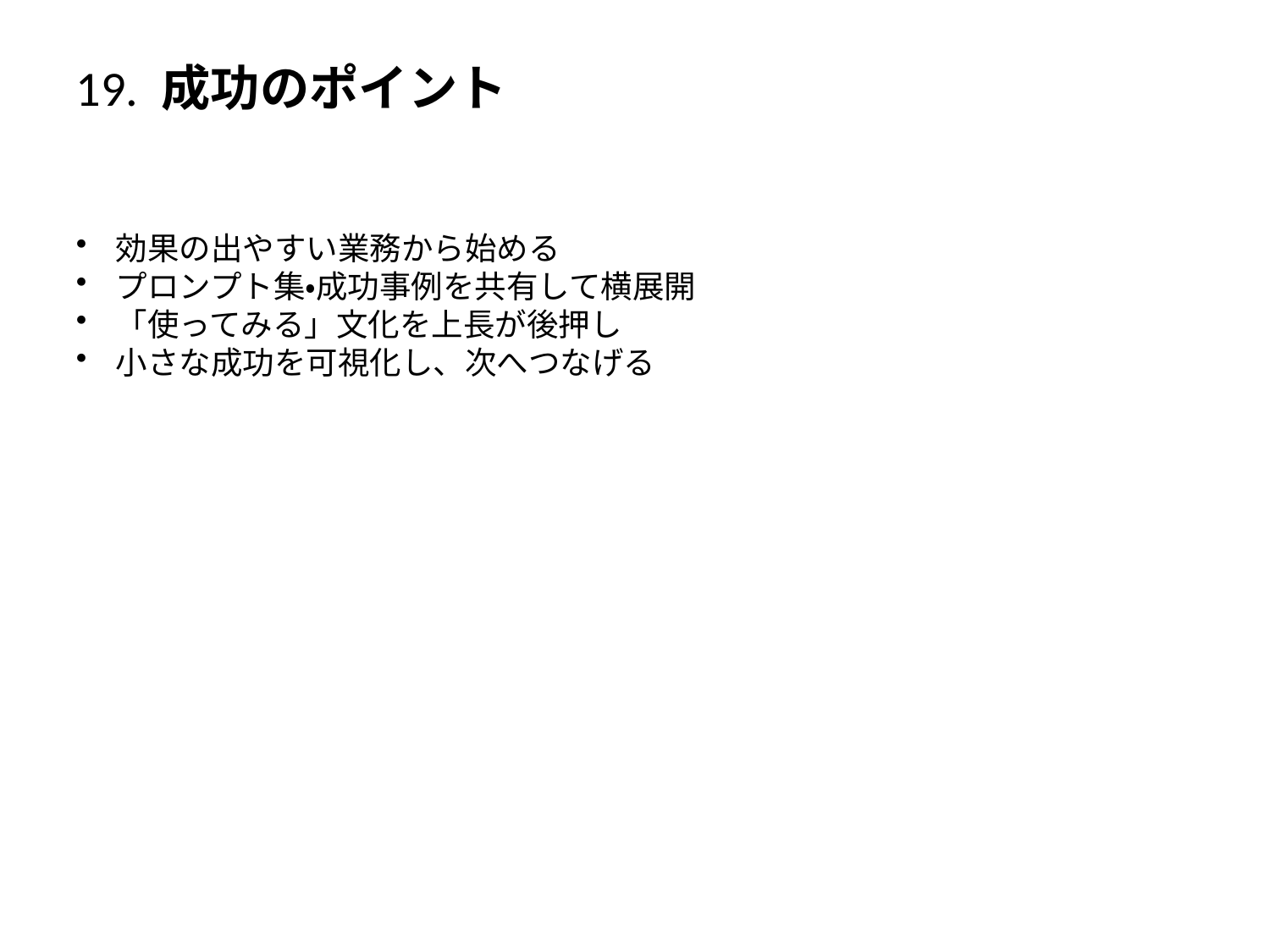

# 19. 成功のポイント
効果の出やすい業務から始める
プロンプト集・成功事例を共有して横展開
「使ってみる」文化を上長が後押し
小さな成功を可視化し、次へつなげる